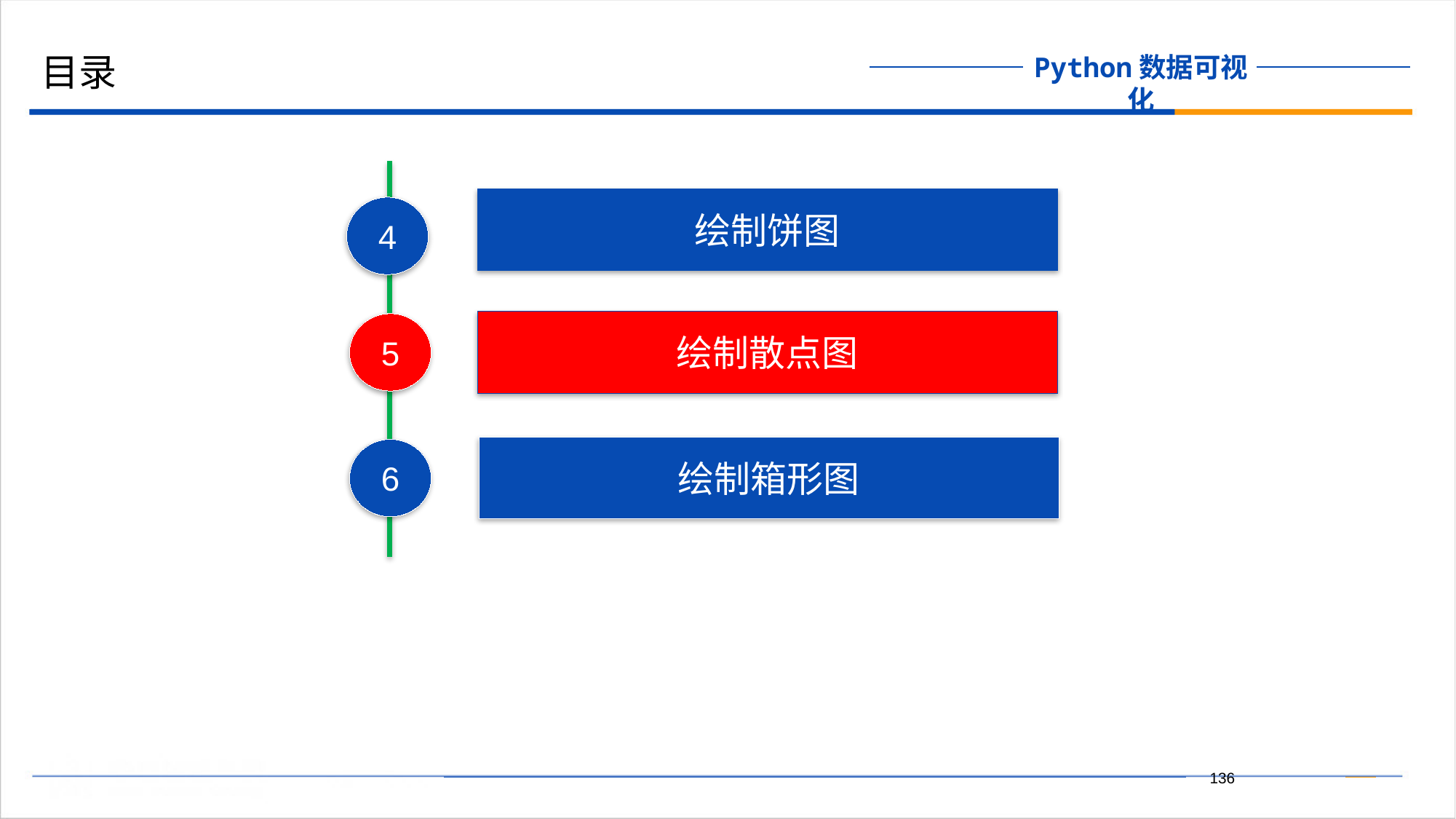

目录
绘制饼图
4
绘制散点图
5
绘制箱形图
6